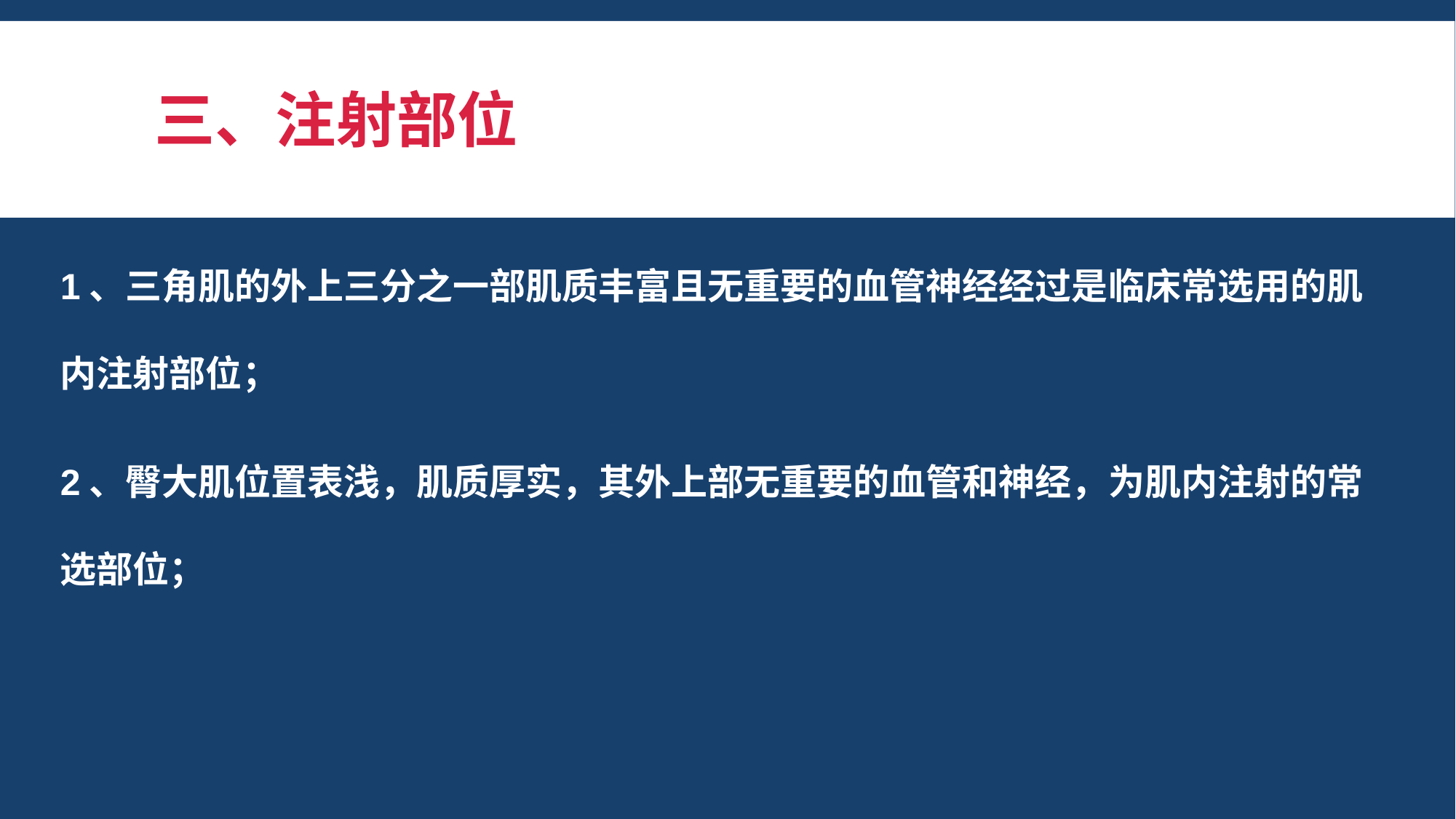

# 三、注射部位
1、三角肌的外上三分之一部肌质丰富且无重要的血管神经经过是临床常选用的肌内注射部位；
2、臀大肌位置表浅，肌质厚实，其外上部无重要的血管和神经，为肌内注射的常选部位；